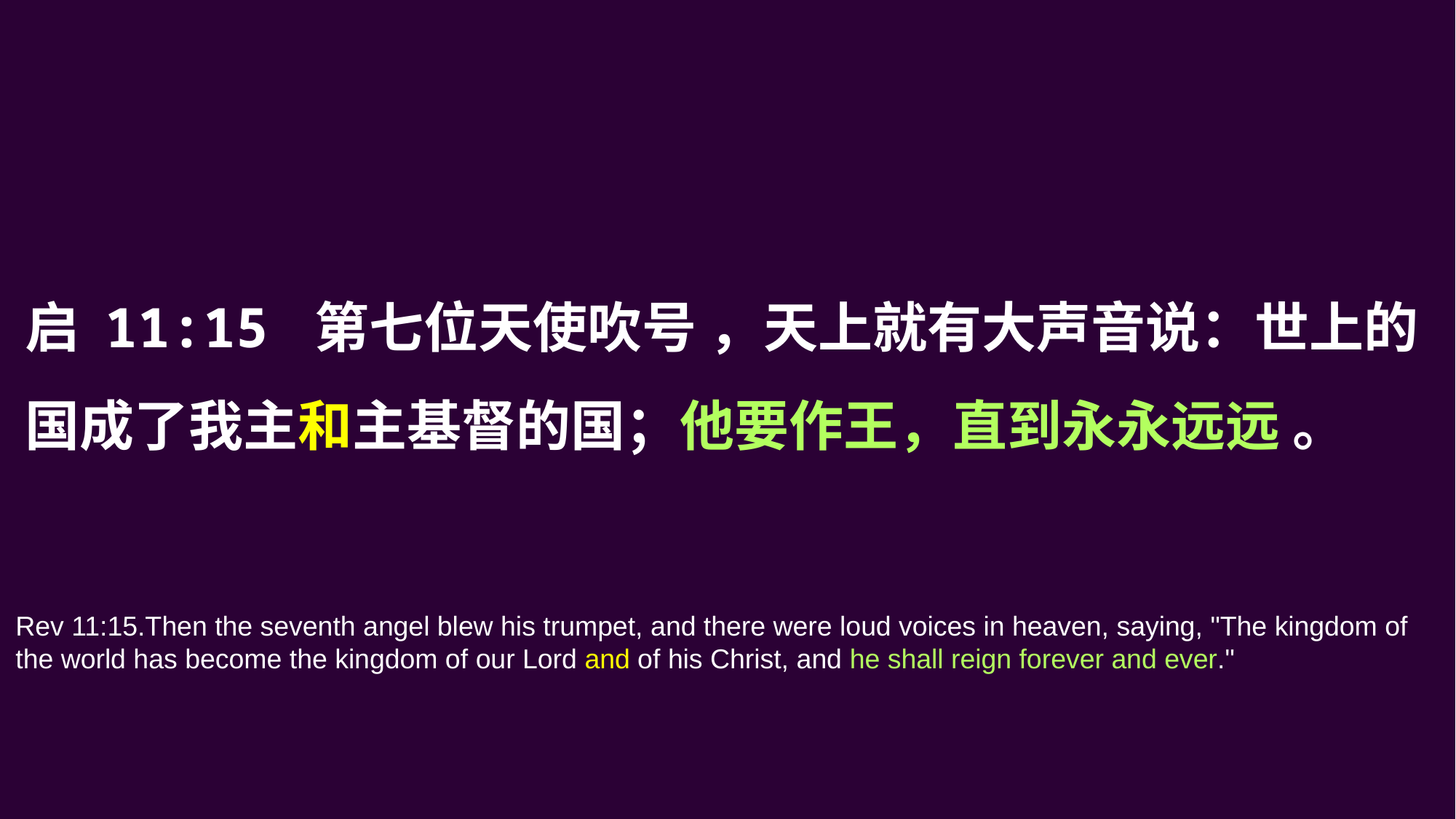

启 11:15 第七位天使吹号 ，天上就有大声音说：世上的国成了我主和主基督的国；他要作王，直到永永远远 。
Rev 11:15.Then the seventh angel blew his trumpet, and there were loud voices in heaven, saying, "The kingdom of the world has become the kingdom of our Lord and of his Christ, and he shall reign forever and ever."